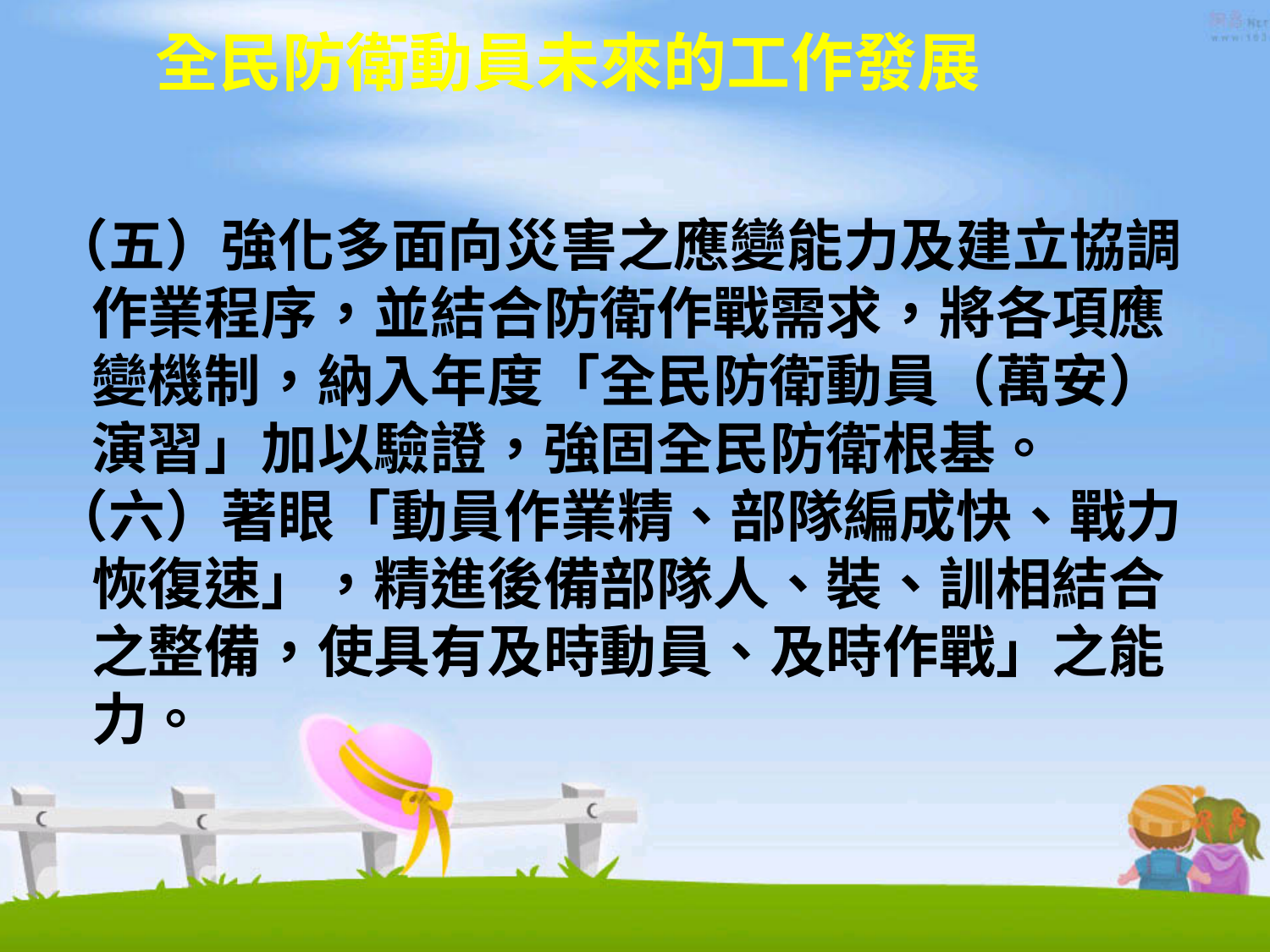

全民防衛動員未來的工作發展
（五）強化多面向災害之應變能力及建立協調
  作業程序，並結合防衛作戰需求，將各項應
  變機制，納入年度「全民防衛動員（萬安）
  演習」加以驗證，強固全民防衛根基。
（六）著眼「動員作業精、部隊編成快、戰力
  恢復速」，精進後備部隊人、裝、訓相結合
  之整備，使具有及時動員、及時作戰」之能
  力。